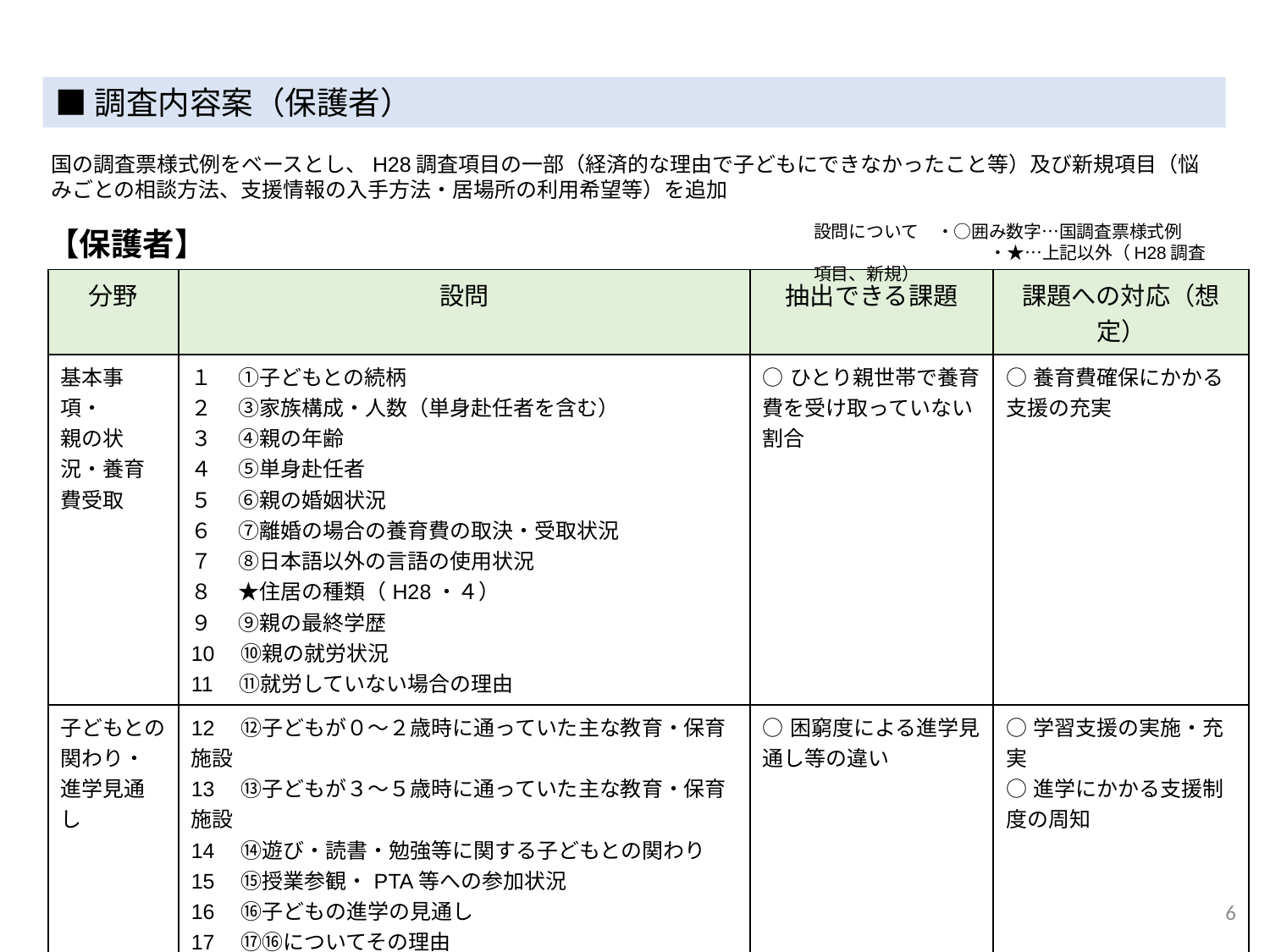

■調査内容案（保護者）
国の調査票様式例をベースとし、H28調査項目の一部（経済的な理由で子どもにできなかったこと等）及び新規項目（悩みごとの相談方法、支援情報の入手方法・居場所の利用希望等）を追加
設問について　・○囲み数字…国調査票様式例
　　　　　　　　　　・★…上記以外（H28調査項目、新規）
【保護者】
| 分野 | 設問 | 抽出できる課題 | 課題への対応（想定） |
| --- | --- | --- | --- |
| 基本事項・ 親の状況・養育費受取 | １　 ①子どもとの続柄 ２　 ③家族構成・人数（単身赴任者を含む） ３　 ④親の年齢 ４　 ⑤単身赴任者 ５　 ⑥親の婚姻状況 ６　 ⑦離婚の場合の養育費の取決・受取状況 ７　 ⑧日本語以外の言語の使用状況 ８　 ★住居の種類（H28・４） ９　 ⑨親の最終学歴 10　⑩親の就労状況 11　⑪就労していない場合の理由 | ○ひとり親世帯で養育費を受け取っていない割合 | ○養育費確保にかかる支援の充実 |
| 子どもとの関わり・進学見通し | 12　⑫子どもが０～２歳時に通っていた主な教育・保育施設 13　⑬子どもが３～５歳時に通っていた主な教育・保育施設 14　⑭遊び・読書・勉強等に関する子どもとの関わり 15　⑮授業参観・PTA等への参加状況 16　⑯子どもの進学の見通し 17　⑰⑯についてその理由 | ○困窮度による進学見通し等の違い | ○学習支援の実施・充実 ○進学にかかる支援制度の周知 |
| 子どもの通学状況 | 18　★学校の欠席の頻度（H28・18） | ○欠席状況と困窮度、生活状況等の相関関係 | ○欠席の多い子どもへの支援 |
6